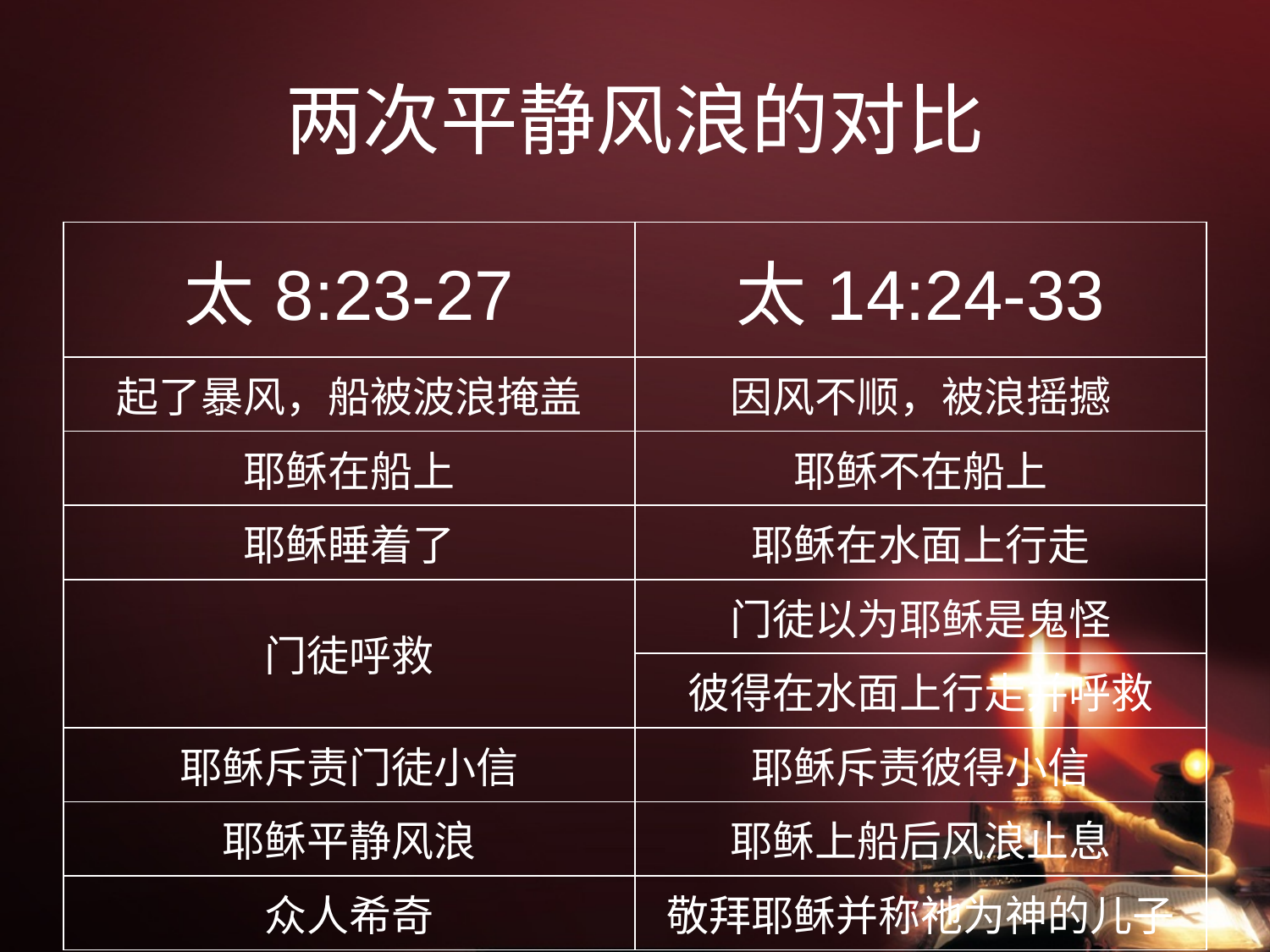

# 两次平静风浪的对比
| 太8:23-27 | 太14:24-33 |
| --- | --- |
| 起了暴风，船被波浪掩盖 | 因风不顺，被浪摇撼 |
| 耶稣在船上 | 耶稣不在船上 |
| 耶稣睡着了 | 耶稣在水面上行走 |
| 门徒呼救 | 门徒以为耶稣是鬼怪 |
|  | 彼得在水面上行走并呼救 |
| 耶稣斥责门徒小信 | 耶稣斥责彼得小信 |
| 耶稣平静风浪 | 耶稣上船后风浪止息 |
| 众人希奇 | 敬拜耶稣并称祂为神的儿子 |